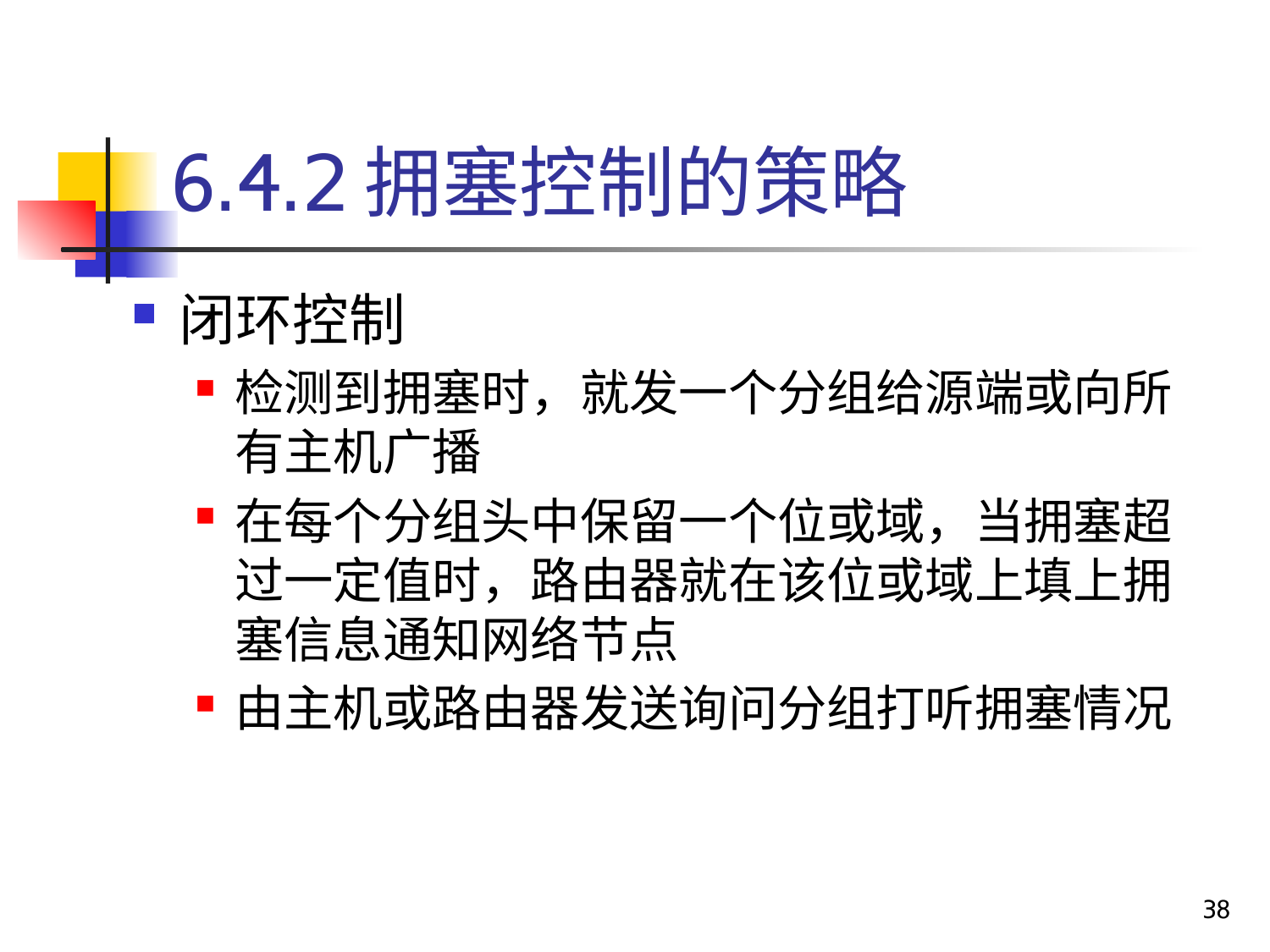

# 6.4.2拥塞控制的策略
闭环控制
检测到拥塞时，就发一个分组给源端或向所有主机广播
在每个分组头中保留一个位或域，当拥塞超过一定值时，路由器就在该位或域上填上拥塞信息通知网络节点
由主机或路由器发送询问分组打听拥塞情况
38